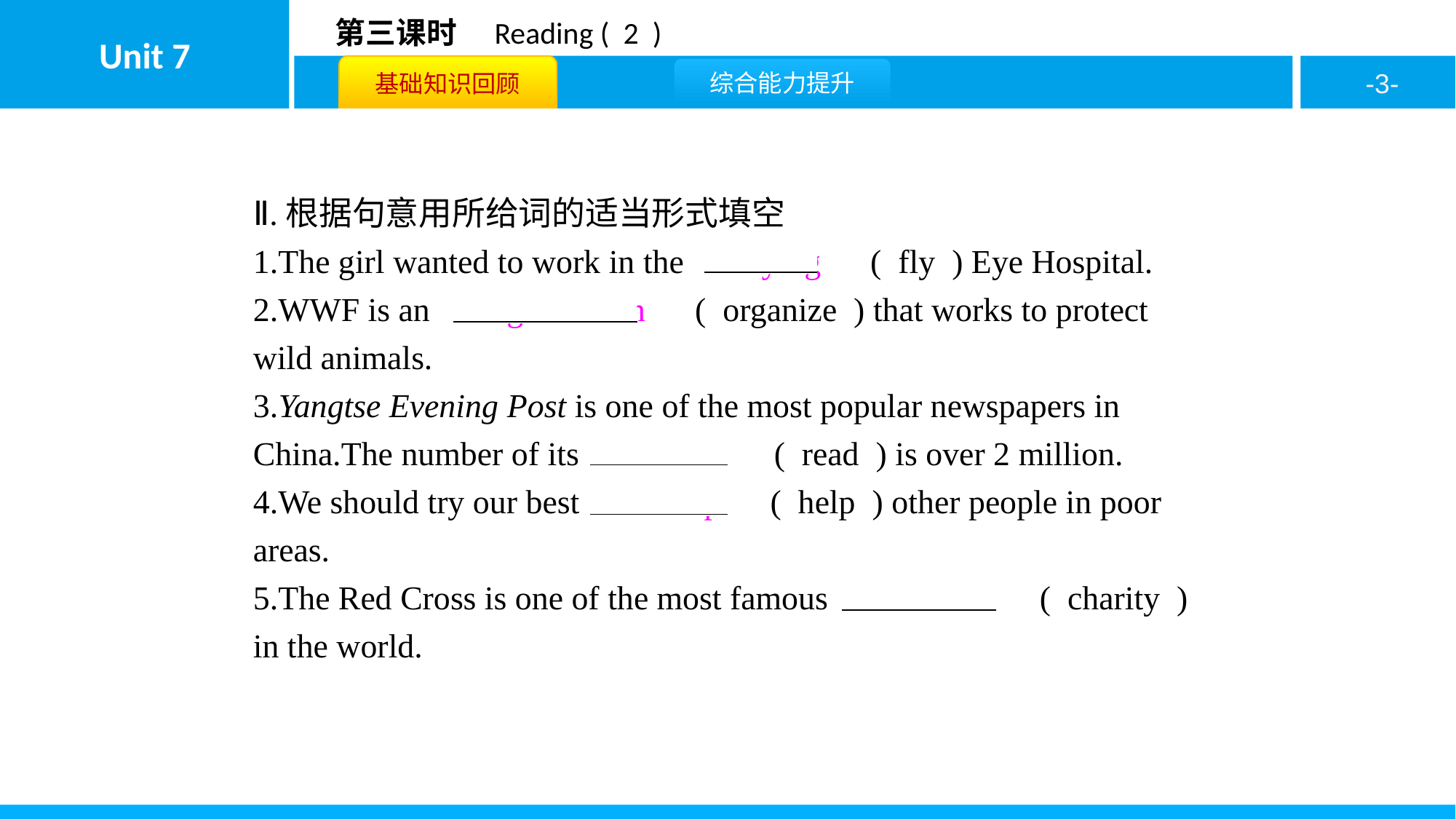

Ⅱ.根据句意用所给词的适当形式填空
1.The girl wanted to work in the　Flying　(  fly  ) Eye Hospital.
2.WWF is an　organization　(  organize  ) that works to protect wild animals.
3.Yangtse Evening Post is one of the most popular newspapers in China.The number of its　readers　(  read  ) is over 2 million.
4.We should try our best　to help　(  help  ) other people in poor areas.
5.The Red Cross is one of the most famous　charities　(  charity  ) in the world.